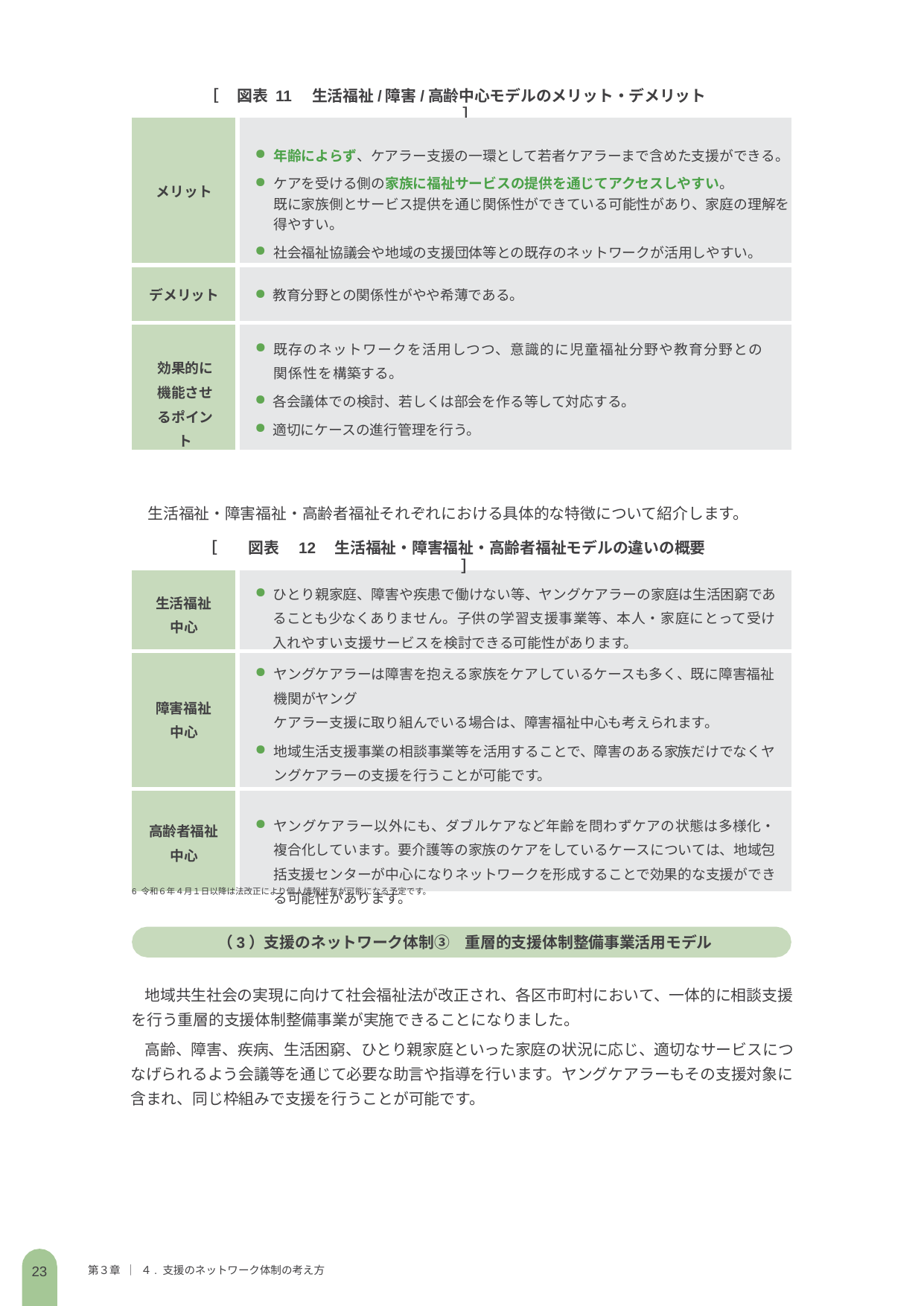

［	図表 11	生活福祉/障害/高齢中心モデルのメリット・デメリット　　］
| メリット | 年齢によらず、ケアラー支援の一環として若者ケアラーまで含めた支援ができる。 ケアを受ける側の家族に福祉サービスの提供を通じてアクセスしやすい。 既に家族側とサービス提供を通じ関係性ができている可能性があり、家庭の理解を得やすい。 社会福祉協議会や地域の支援団体等との既存のネットワークが活用しやすい。 |
| --- | --- |
| デメリット | 教育分野との関係性がやや希薄である。 |
| 効果的に 機能させるポイント | 既存のネットワークを活用しつつ、意識的に児童福祉分野や教育分野との関係性を構築する。 各会議体での検討、若しくは部会を作る等して対応する。 適切にケースの進行管理を行う。 |
生活福祉・障害福祉・高齢者福祉それぞれにおける具体的な特徴について紹介します。
［　　図表　12　生活福祉・障害福祉・高齢者福祉モデルの違いの概要　　］
| 生活福祉中心 | ひとり親家庭、障害や疾患で働けない等、ヤングケアラーの家庭は生活困窮であることも少なくありません。子供の学習支援事業等、本人・家庭にとって受け入れやすい支援サービスを検討できる可能性があります。 |
| --- | --- |
| 障害福祉中心 | ヤングケアラーは障害を抱える家族をケアしているケースも多く、既に障害福祉機関がヤング ケアラー支援に取り組んでいる場合は、障害福祉中心も考えられます。 地域生活支援事業の相談事業等を活用することで、障害のある家族だけでなくヤングケアラーの支援を行うことが可能です。 他のネットワークモデルと異なり、本人同意をとることが必要6です。 |
| 高齢者福祉中心 | ヤングケアラー以外にも、ダブルケアなど年齢を問わずケアの状態は多様化・複合化しています。要介護等の家族のケアをしているケースについては、地域包括支援センターが中心になりネットワークを形成することで効果的な支援ができる可能性があります。 |
6 令和６年４月１日以降は法改正により個人情報共有が可能になる予定です。

（3）支援のネットワーク体制③　重層的支援体制整備事業活用モデル
地域共生社会の実現に向けて社会福祉法が改正され、各区市町村において、一体的に相談支援を行う重層的支援体制整備事業が実施できることになりました。
高齢、障害、疾病、生活困窮、ひとり親家庭といった家庭の状況に応じ、適切なサービスにつなげられるよう会議等を通じて必要な助言や指導を行います。ヤングケアラーもその支援対象に含まれ、同じ枠組みで支援を行うことが可能です。

23
第３章  ｜  ４. 支援のネットワーク体制の考え方